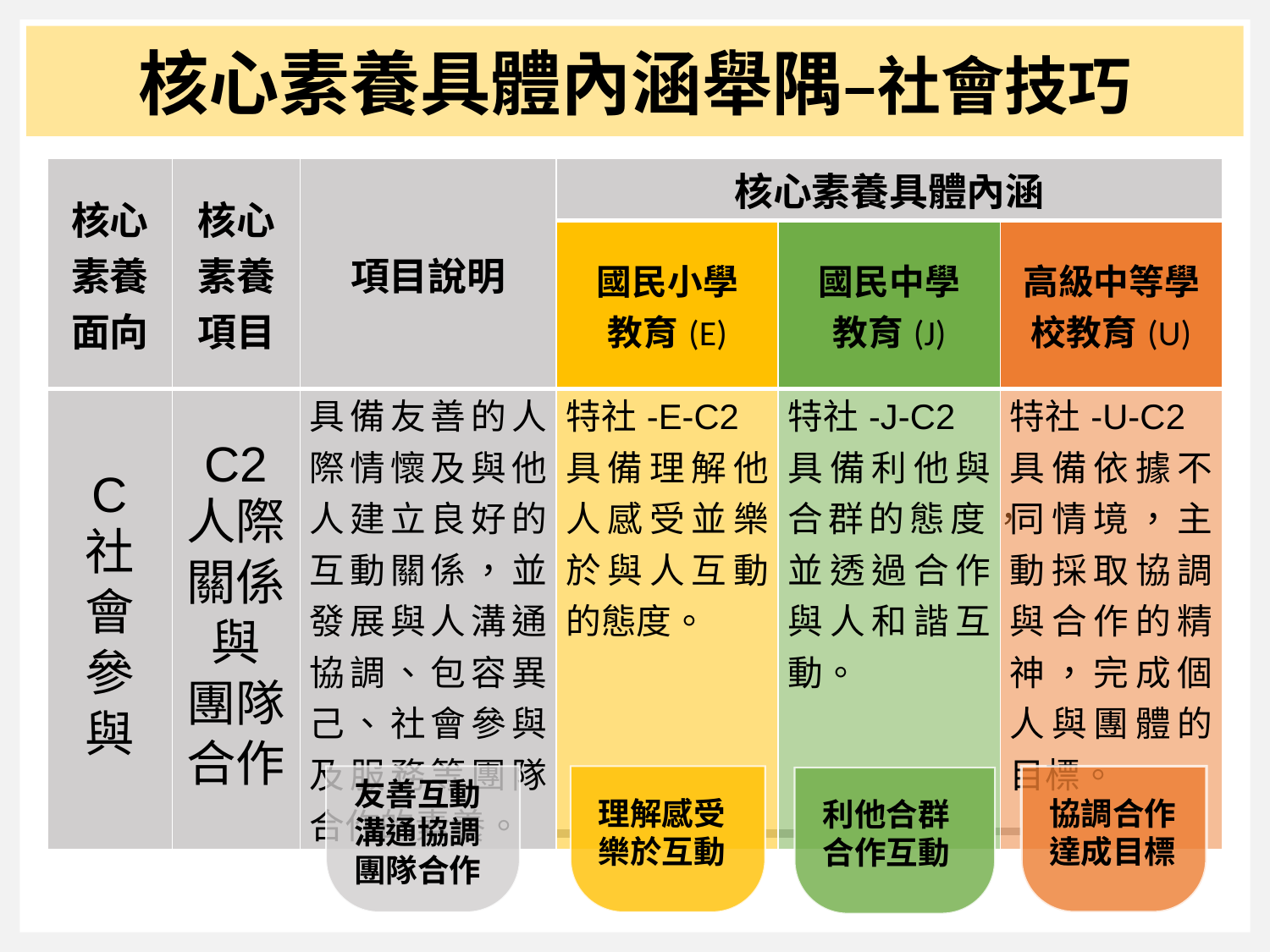

核心素養具體內涵舉隅–社會技巧
| 核心 素養 面向 | 核心 素養 項目 | 項目說明 | 核心素養具體內涵 |  |  |
| --- | --- | --- | --- | --- | --- |
|  |  |  | 國民小學 教育(E) | 國民中學 教育(J) | 高級中等學校教育(U) |
| C 社 會 參 與 | C2 人際 關係 與 團隊 合作 | 具備友善的人際情懷及與他人建立良好的互動關係，並發展與人溝通協調、包容異己、社會參與及服務等團隊合作的素養。 | 特社-E-C2 具備理解他人感受並樂於與人互動的態度。 | 特社-J-C2 具備利他與合群的態度，並透過合作與人和諧互動。 | 特社-U-C2 具備依據不同情境，主動採取協調與合作的精神，完成個人與團體的目標。 |
友善互動溝通協調團隊合作
理解感受樂於互動
協調合作達成目標
利他合群合作互動